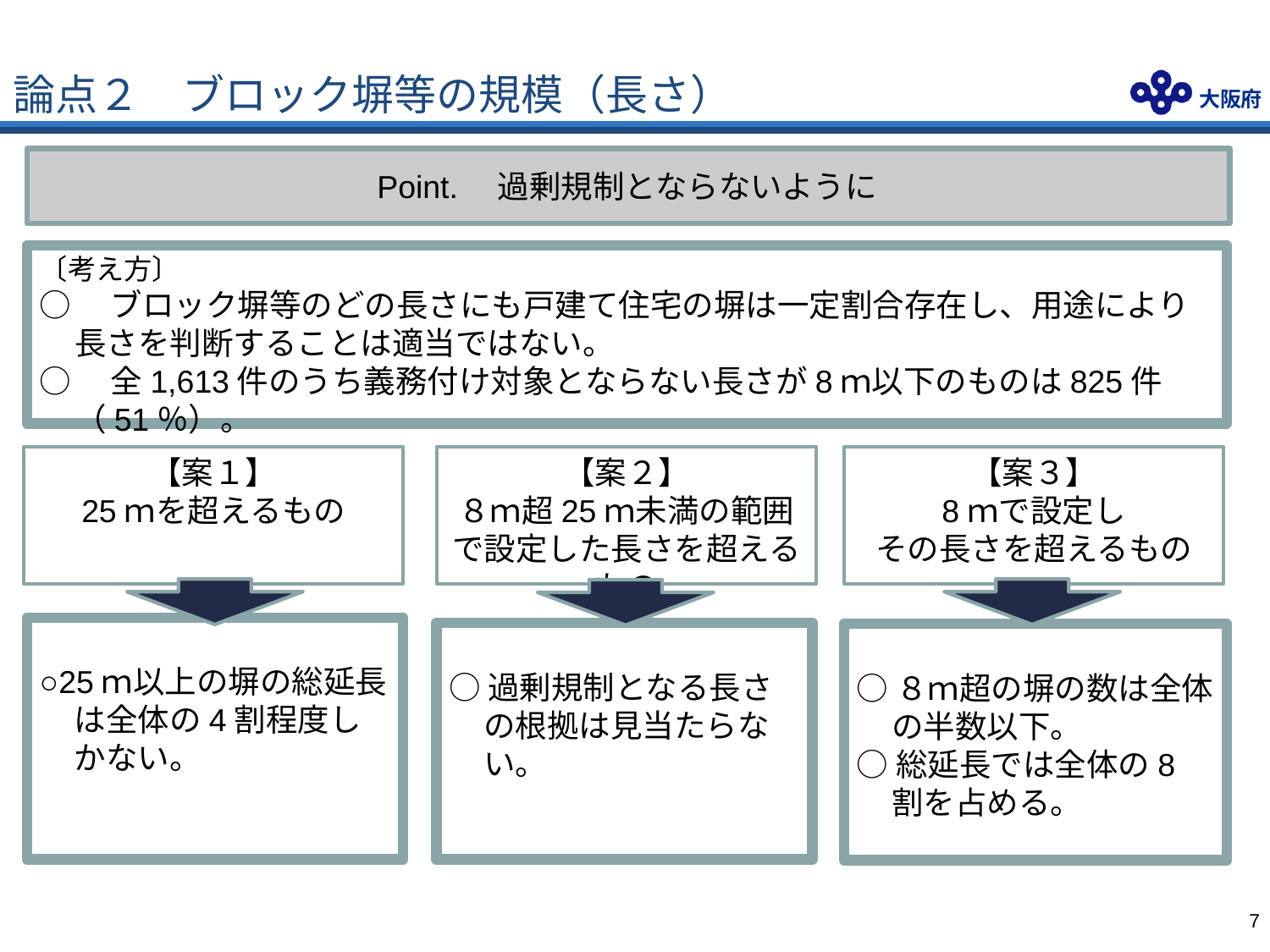

# 論点２　ブロック塀等の規模（長さ）

Point.　過剰規制とならないように
〔考え方〕
○　ブロック塀等のどの長さにも戸建て住宅の塀は一定割合存在し、用途により長さを判断することは適当ではない。
○　全1,613件のうち義務付け対象とならない長さが8ｍ以下のものは825件（51％）。
【案１】
25ｍを超えるもの
【案２】
８ｍ超25ｍ未満の範囲で設定した長さを超えるもの
【案３】
8ｍで設定し
その長さを超えるもの

○25ｍ以上の塀の総延長は全体の4割程度しかない。

○過剰規制となる長さの根拠は見当たらない。

○８ｍ超の塀の数は全体の半数以下。
○総延長では全体の8割を占める。
7